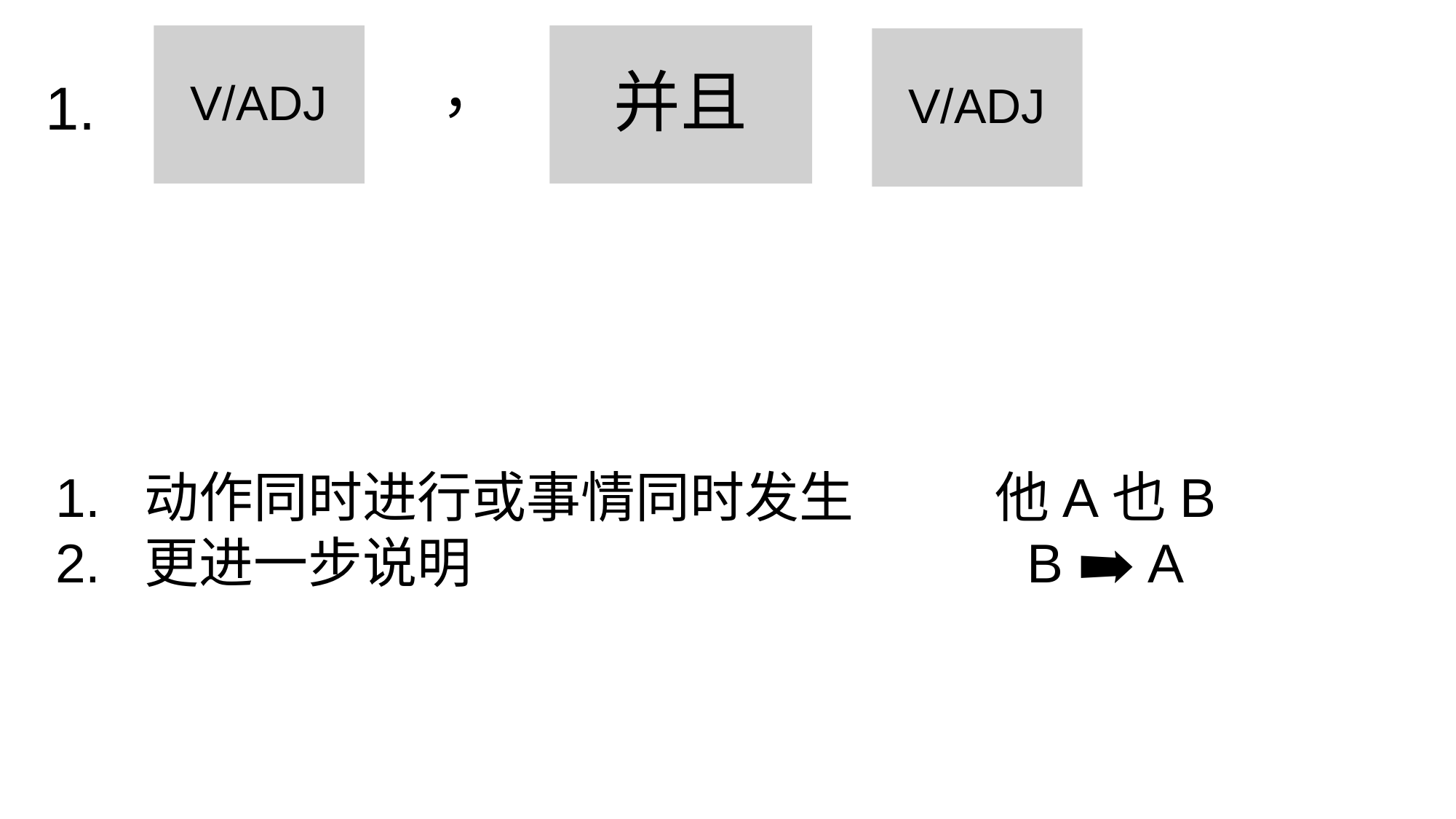

V/ADJ
并且
V/ADJ
1.
，
动作同时进行或事情同时发生
更进一步说明
他A也B
B ➡ A